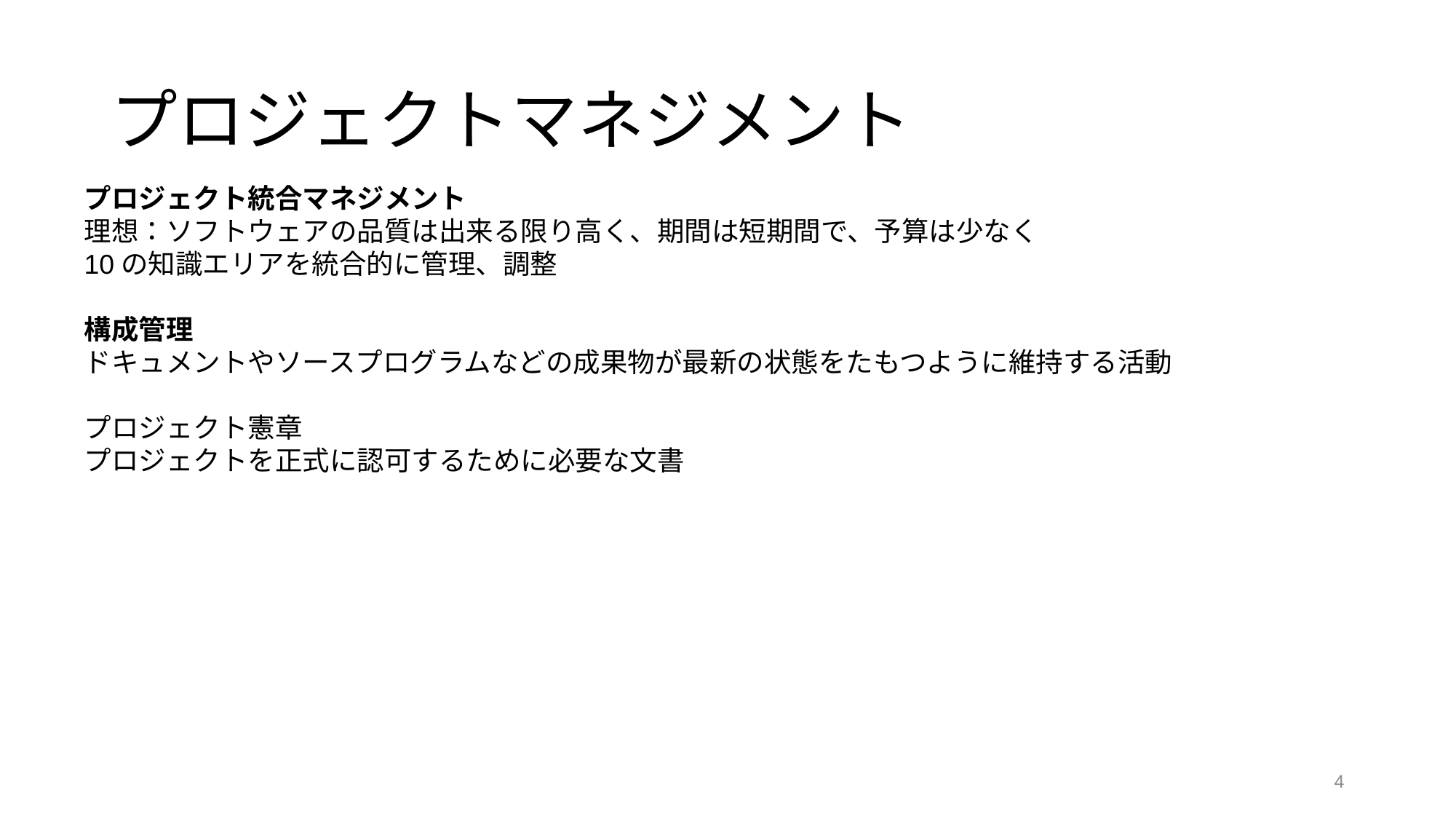

# プロジェクトマネジメント
プロジェクト統合マネジメント
理想：ソフトウェアの品質は出来る限り高く、期間は短期間で、予算は少なく
10の知識エリアを統合的に管理、調整

構成管理
ドキュメントやソースプログラムなどの成果物が最新の状態をたもつように維持する活動

プロジェクト憲章
プロジェクトを正式に認可するために必要な文書
4